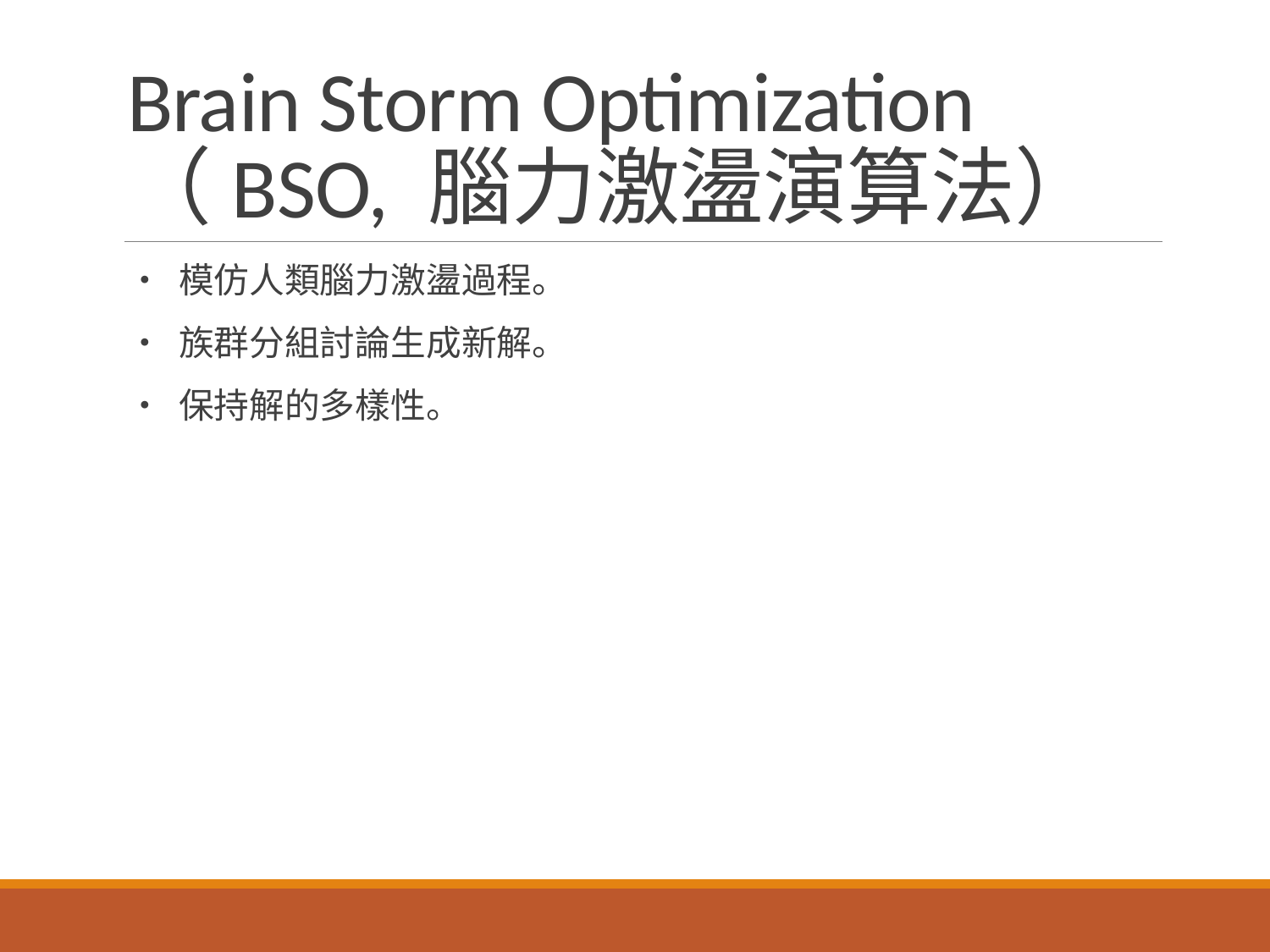

# Brain Storm Optimization （BSO, 腦力激盪演算法）
• 模仿人類腦力激盪過程。
• 族群分組討論生成新解。
• 保持解的多樣性。